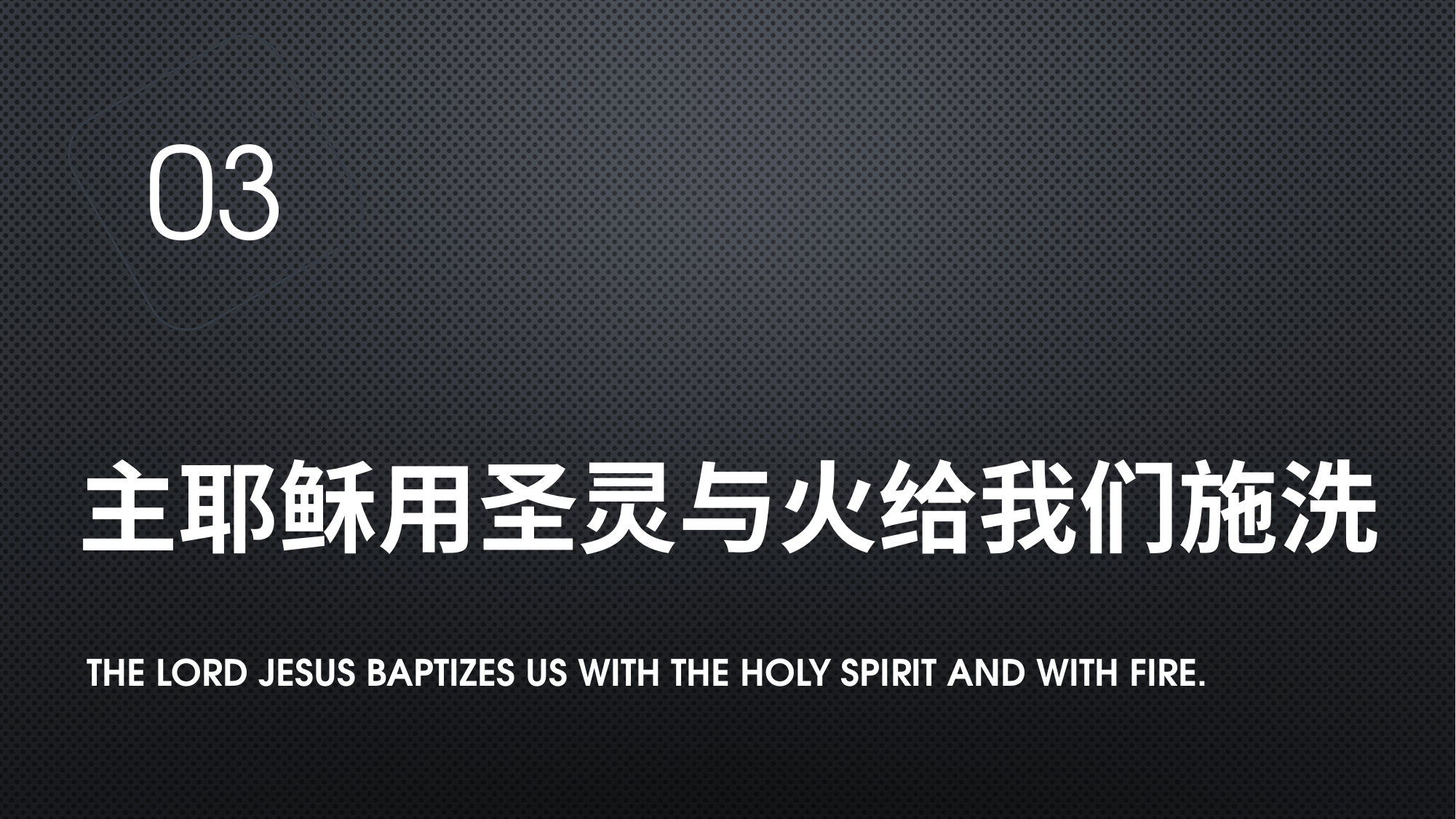

03
# 主耶稣用圣灵与火给我们施洗
The Lord Jesus baptizes us with the Holy Spirit and with fire.